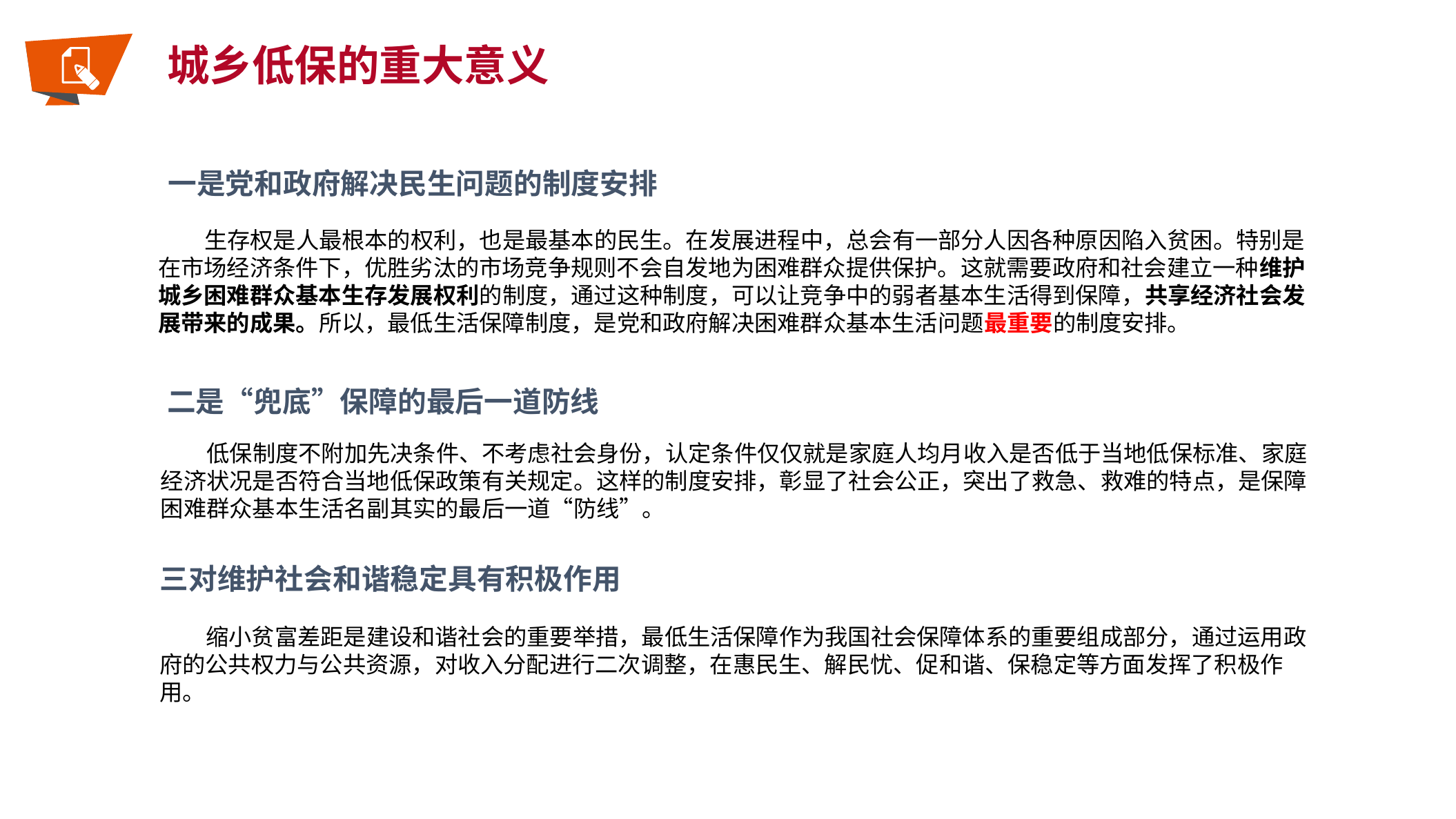

城乡低保的重大意义

一是党和政府解决民生问题的制度安排
生存权是人最根本的权利，也是最基本的民生。在发展进程中，总会有一部分人因各种原因陷入贫困。特别是在市场经济条件下，优胜劣汰的市场竞争规则不会自发地为困难群众提供保护。这就需要政府和社会建立一种维护城乡困难群众基本生存发展权利的制度，通过这种制度，可以让竞争中的弱者基本生活得到保障，共享经济社会发展带来的成果。所以，最低生活保障制度，是党和政府解决困难群众基本生活问题最重要的制度安排。
二是“兜底”保障的最后一道防线

低保制度不附加先决条件、不考虑社会身份，认定条件仅仅就是家庭人均月收入是否低于当地低保标准、家庭经济状况是否符合当地低保政策有关规定。这样的制度安排，彰显了社会公正，突出了救急、救难的特点，是保障困难群众基本生活名副其实的最后一道“防线”。
三对维护社会和谐稳定具有积极作用

缩小贫富差距是建设和谐社会的重要举措，最低生活保障作为我国社会保障体系的重要组成部分，通过运用政府的公共权力与公共资源，对收入分配进行二次调整，在惠民生、解民忧、促和谐、保稳定等方面发挥了积极作用。